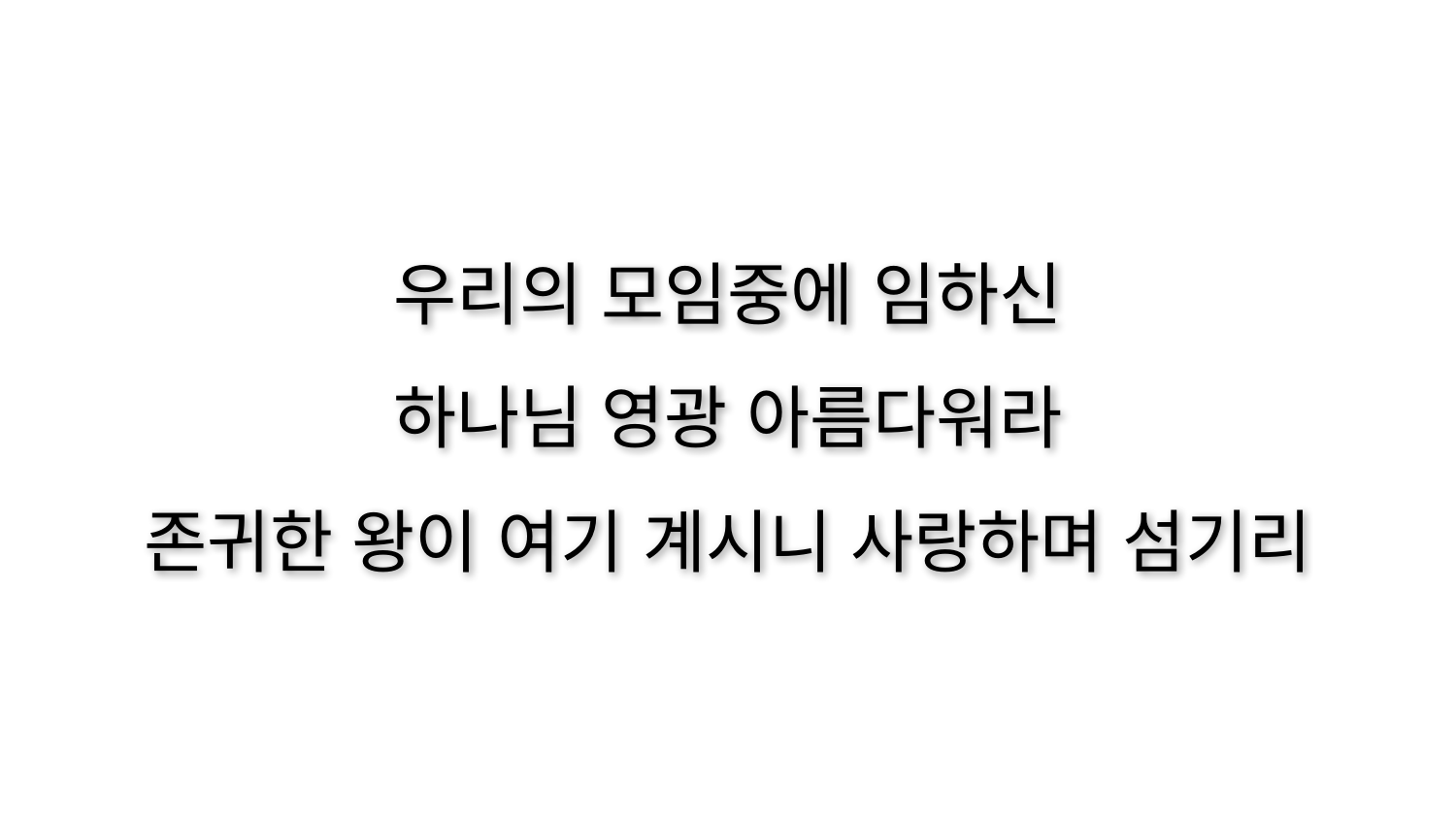

우리의 모임중에 임하신
하나님 영광 아름다워라
존귀한 왕이 여기 계시니 사랑하며 섬기리